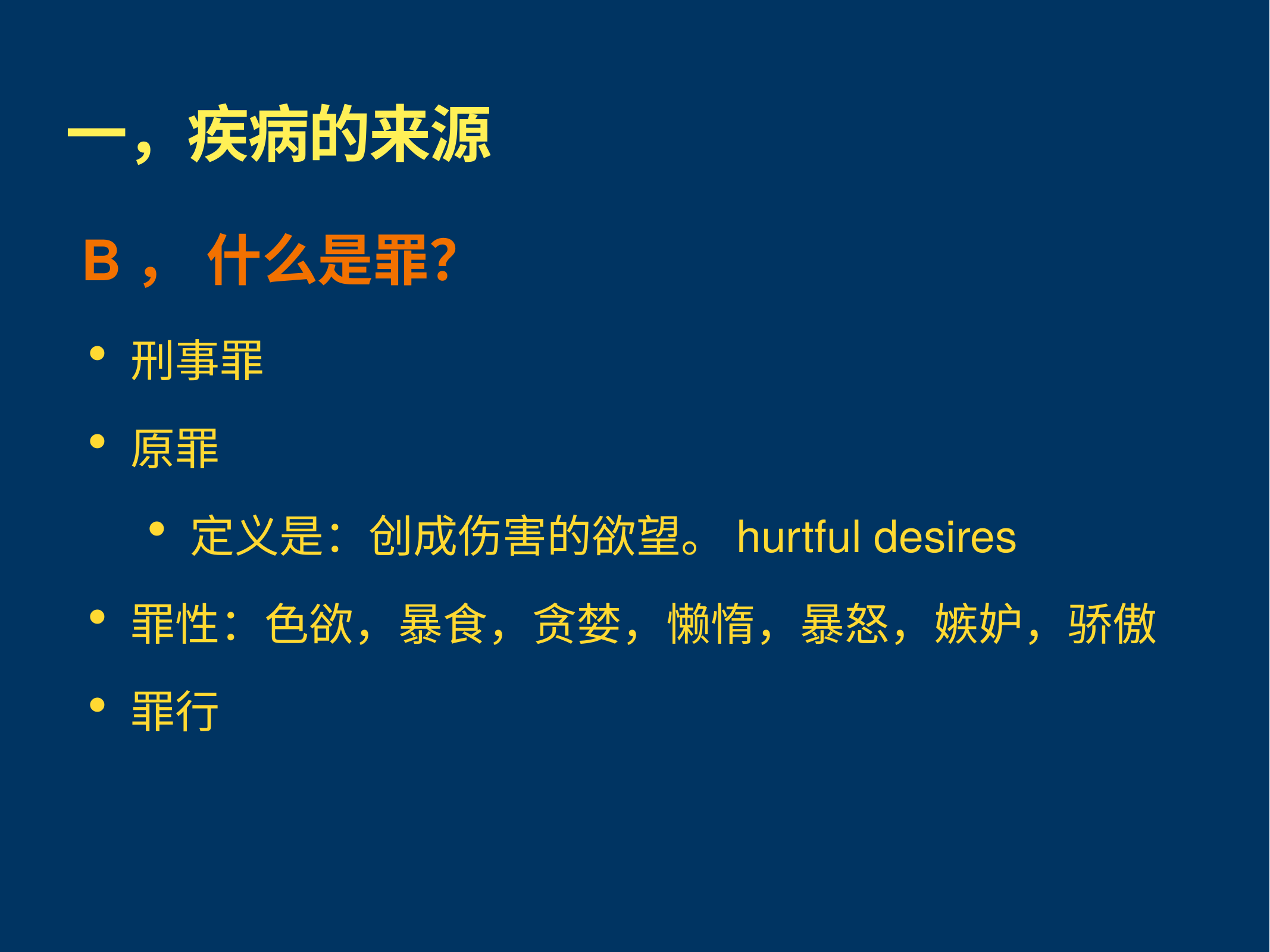

# 一，疾病的来源
 B， 什么是罪？
刑事罪
原罪
定义是：创成伤害的欲望。hurtful desires
罪性：色欲，暴食，贪婪，懒惰，暴怒，嫉妒，骄傲
罪行